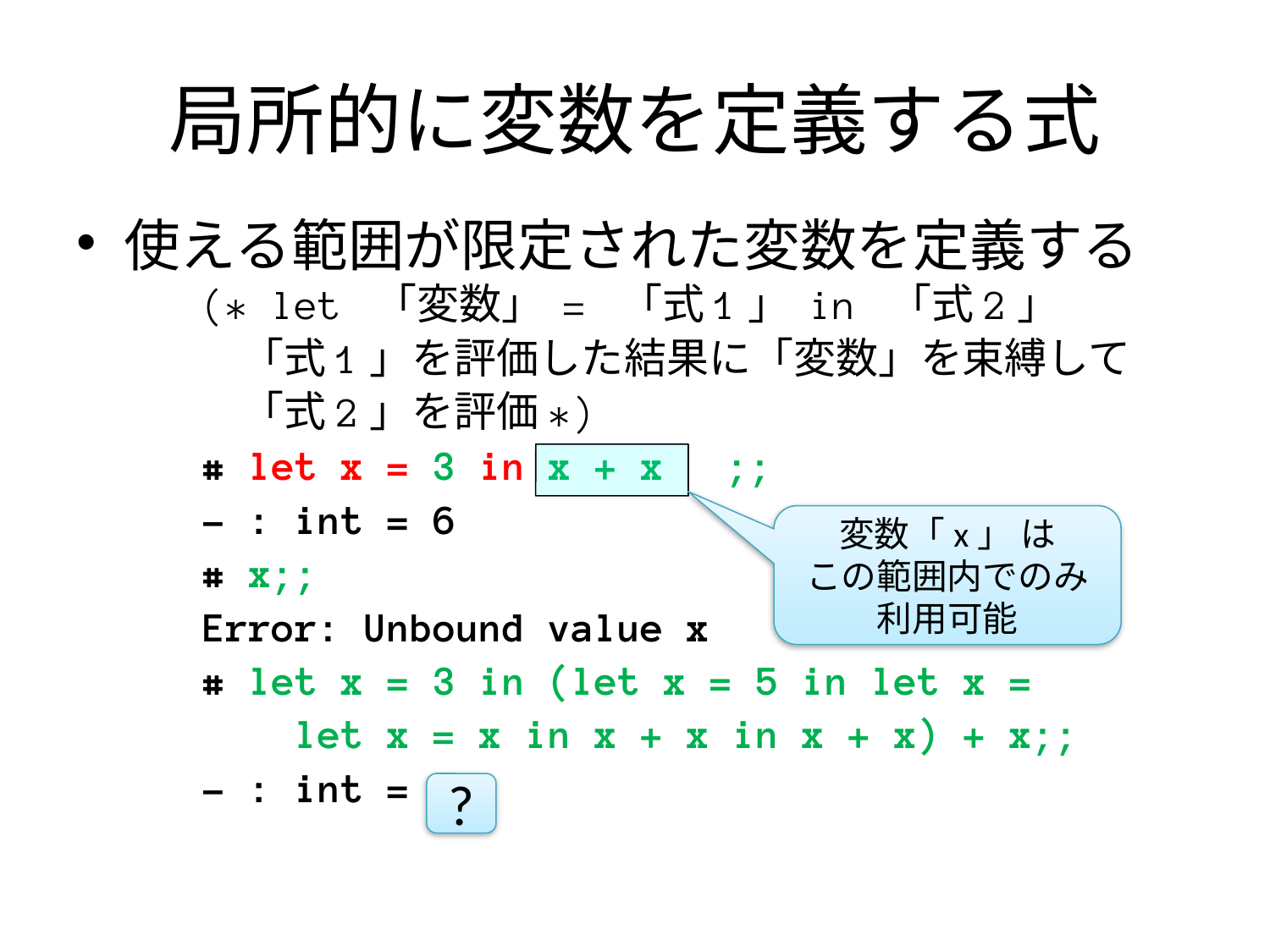

# 局所的に変数を定義する式
使える範囲が限定された変数を定義する
(* let 「変数」 = 「式1」 in 「式2」
   「式1」を評価した結果に「変数」を束縛して
   「式2」を評価*)
# let x = 3 in x + x　;;
- : int = 6
# x;;
Error: Unbound value x
# let x = 3 in (let x = 5 in let x =
    let x = x in x + x in x + x) + x;;
- : int = 23

変数「x」 は
この範囲内でのみ
利用可能
?